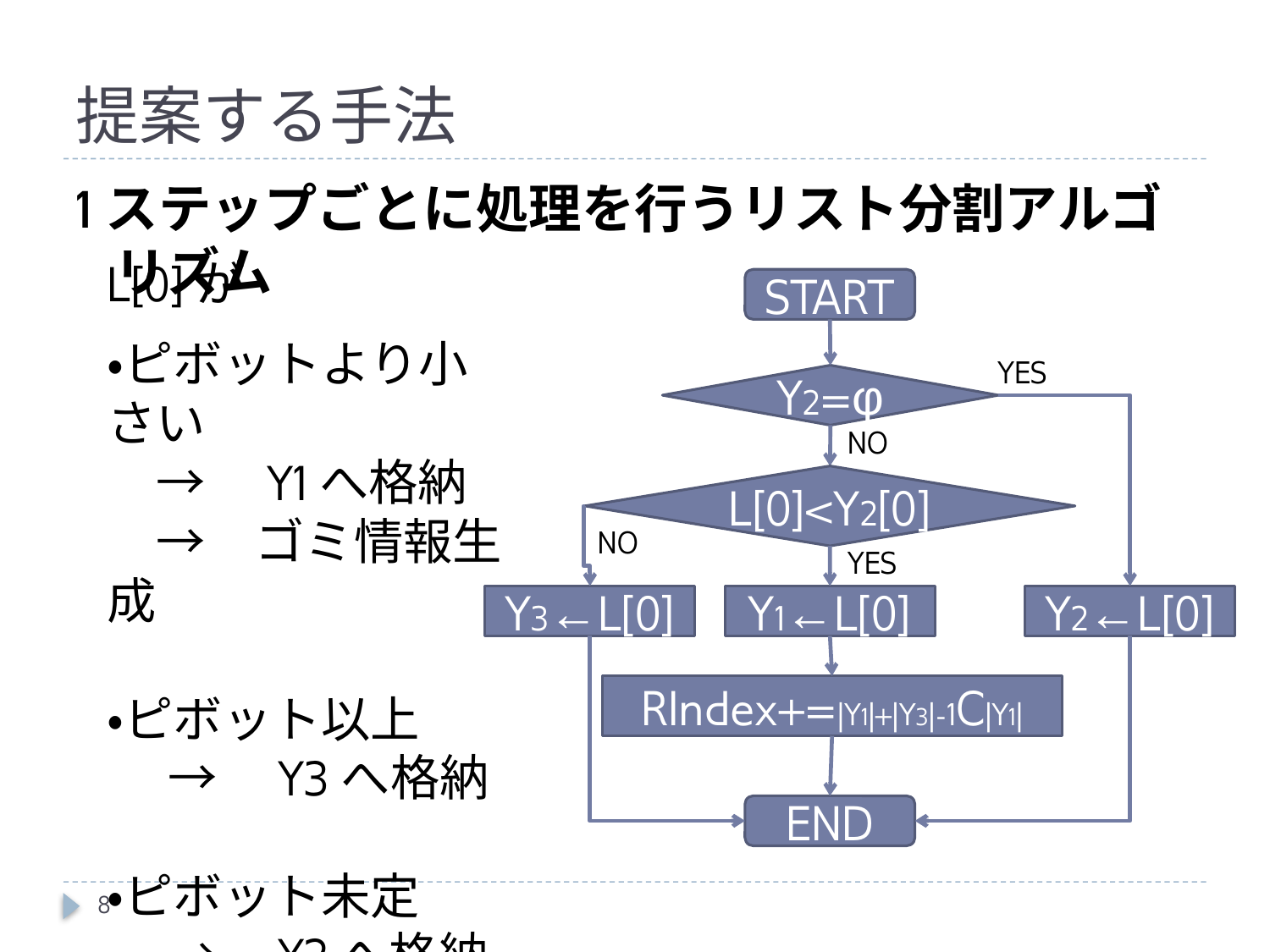

# 提案する手法
1ステップごとに処理を行うリスト分割アルゴリズム

L[0]が
START
・ピボットより小さい
　→　Y1へ格納
　→　ゴミ情報生成

・ピボット以上
　 →　Y3へ格納

・ピボット未定
　 →　Y2へ格納
YES
Y2=φ
NO
L[0]<Y2[0]
NO
YES
Y3←L[0]
Y1←L[0]
Y2←L[0]
RIndex+=|Y1|+|Y3|-1C|Y1|
END
8